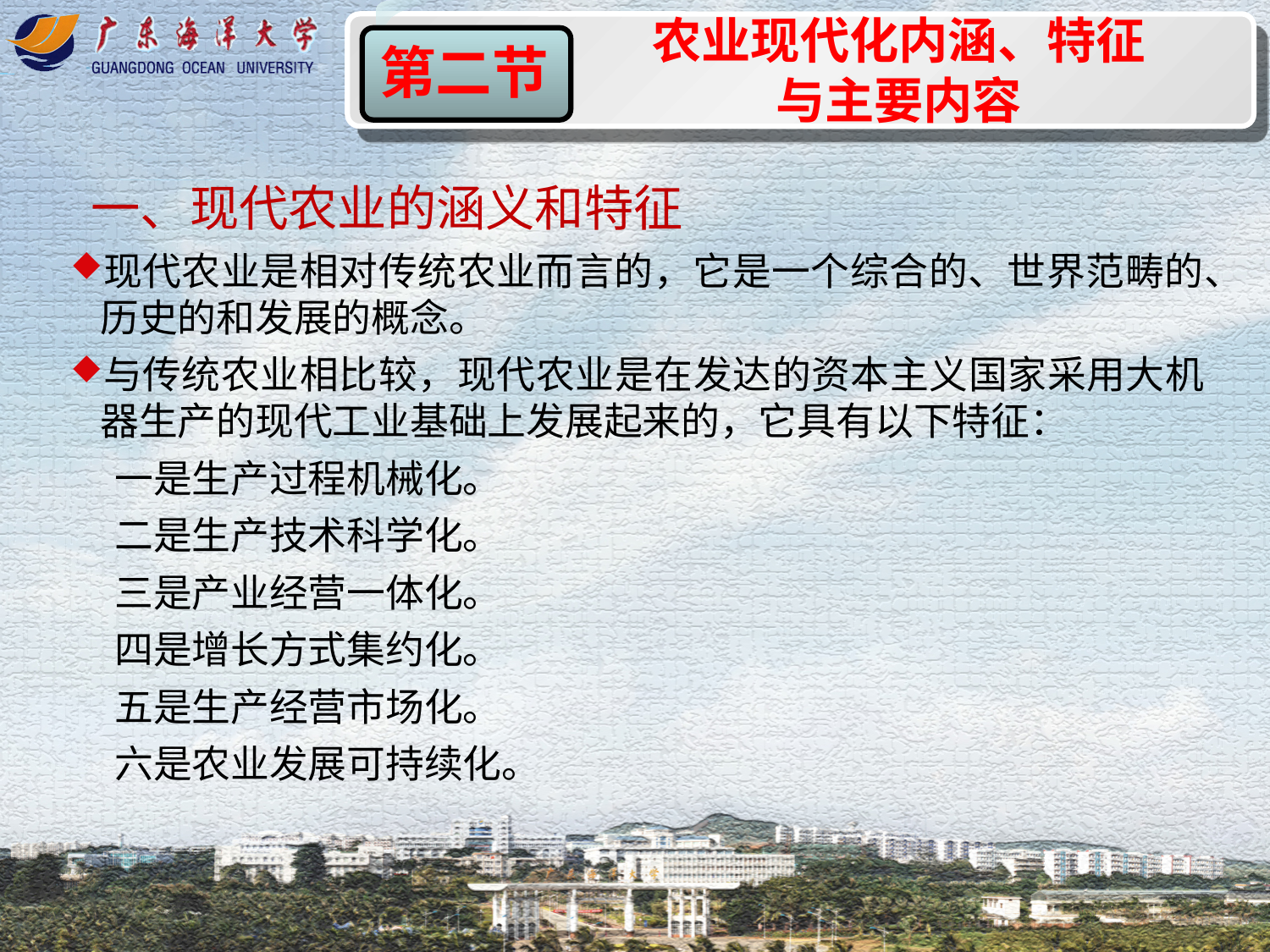

农业现代化内涵、特征与主要内容

第二节
一、现代农业的涵义和特征
现代农业是相对传统农业而言的，它是一个综合的、世界范畴的、历史的和发展的概念。
与传统农业相比较，现代农业是在发达的资本主义国家采用大机器生产的现代工业基础上发展起来的，它具有以下特征：
    一是生产过程机械化。
    二是生产技术科学化。
    三是产业经营一体化。
    四是增长方式集约化。
    五是生产经营市场化。
    六是农业发展可持续化。